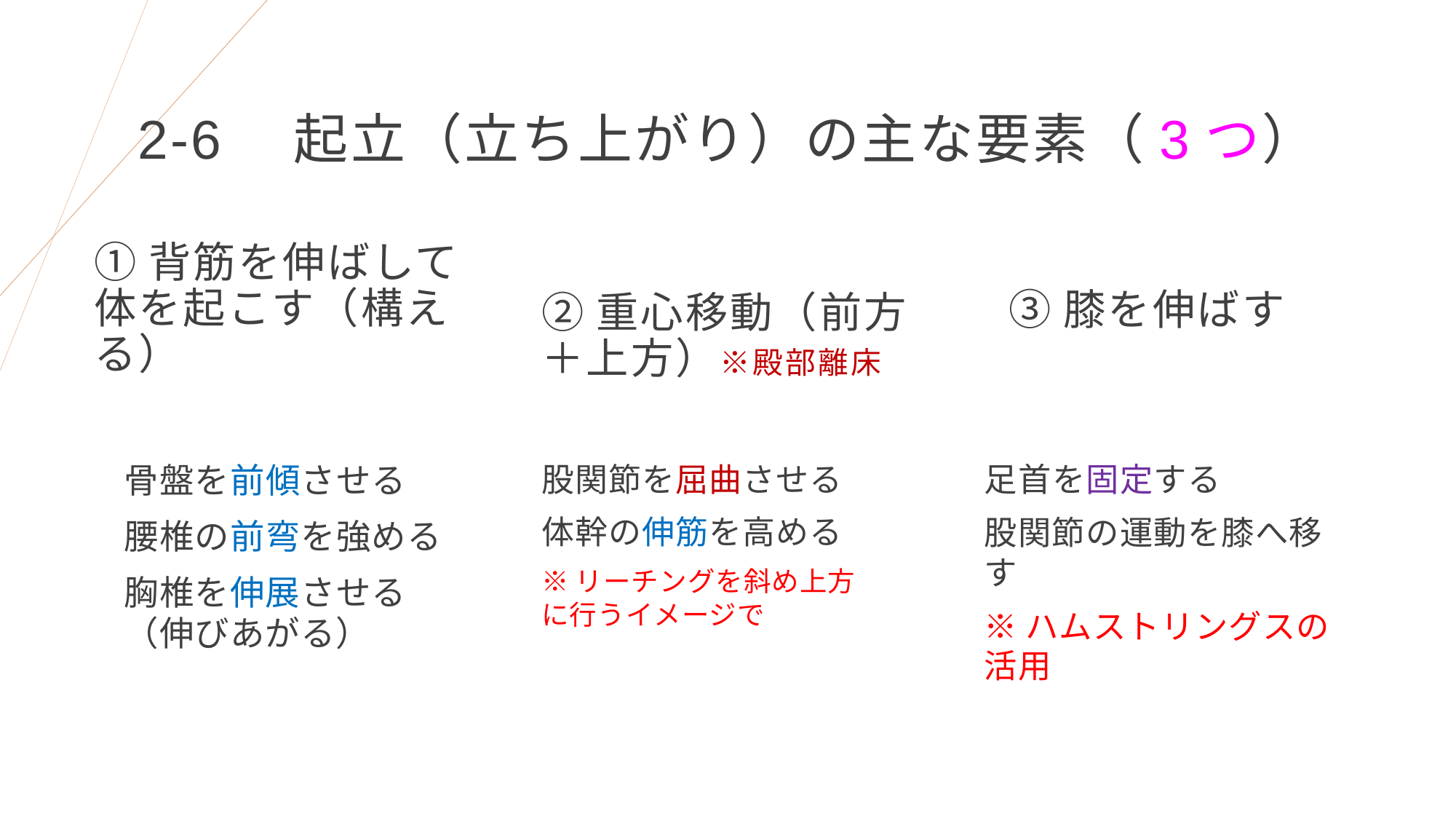

# 2-6　起立（立ち上がり）の主な要素（3つ）
③膝を伸ばす
①背筋を伸ばして体を起こす（構える）
②重心移動（前方＋上方）※殿部離床
股関節を屈曲させる
体幹の伸筋を高める
※リーチングを斜め上方に行うイメージで
足首を固定する
股関節の運動を膝へ移す
※ハムストリングスの活用
骨盤を前傾させる
腰椎の前弯を強める
胸椎を伸展させる（伸びあがる）